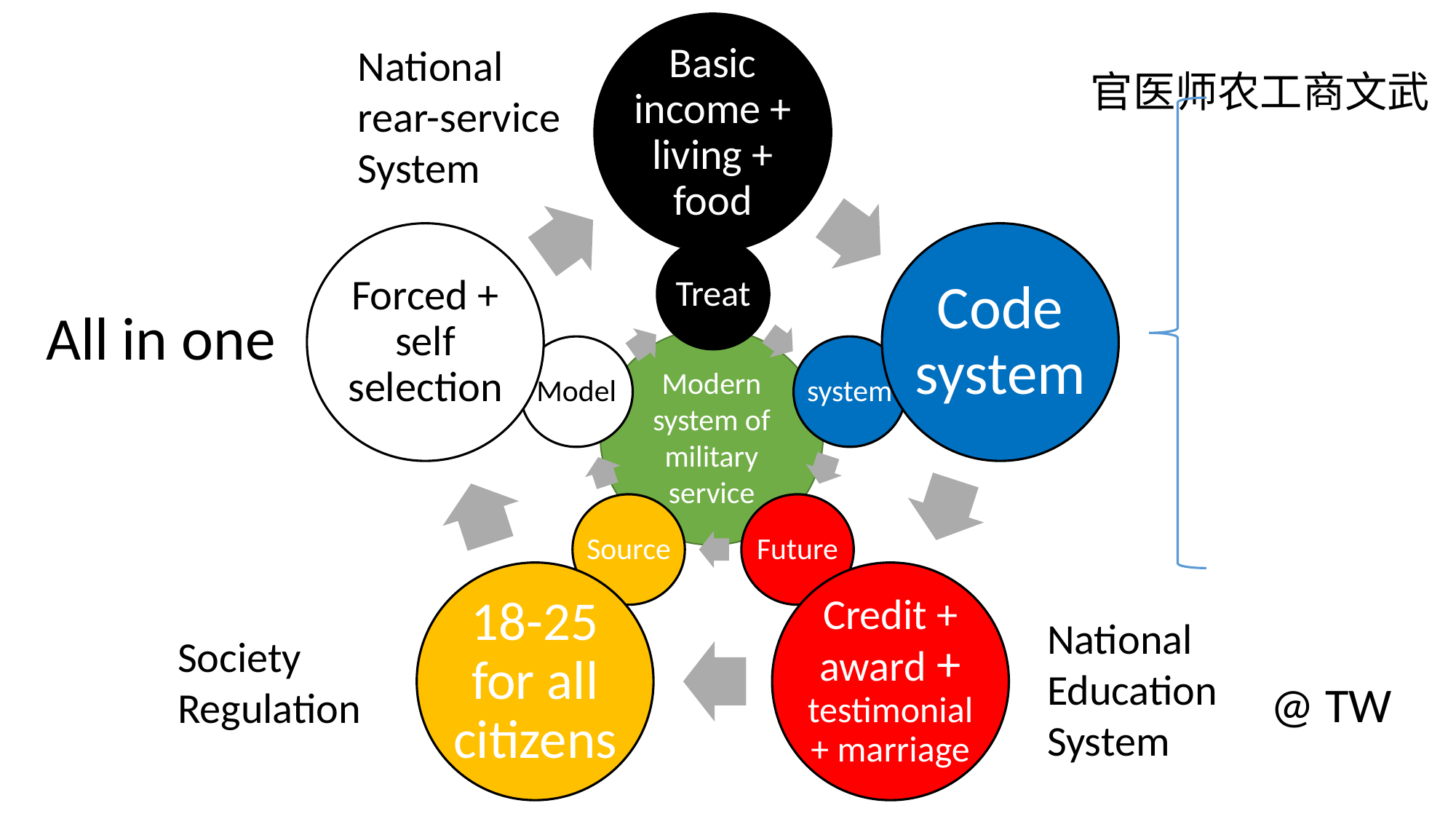

Basic income + living + food

Forced + self selection
Code system

18-25 for all citizens
Credit + award + testimonial + marriage

National
rear-service
System
官医师农工商文武

Treat

Model
system

Source
Future

All in one
Modern system of military service
National
Education
System
Society
Regulation
@ TW